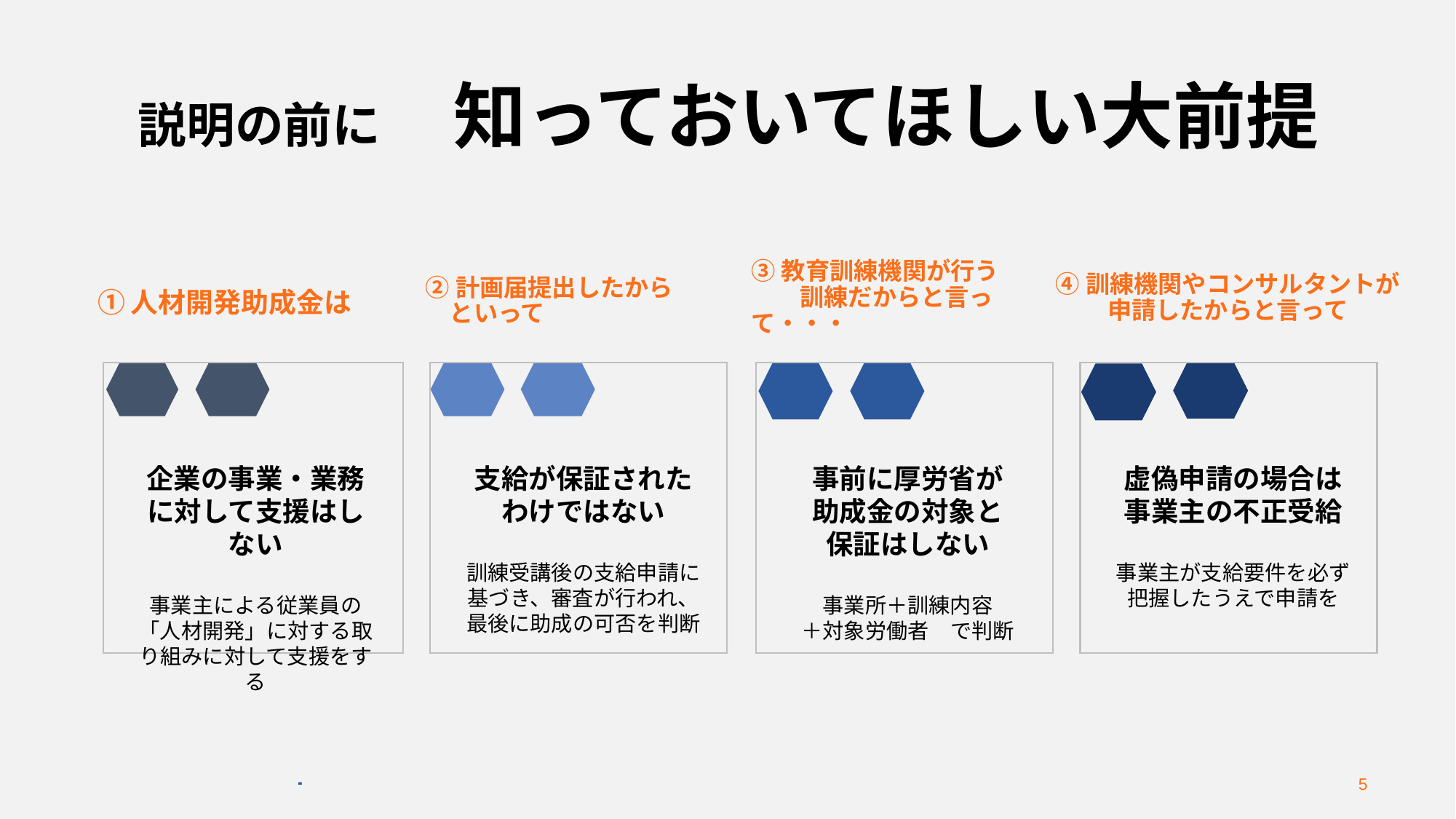

# 説明の前に　知っておいてほしい大前提
①人材開発助成金は
③教育訓練機関が行う
　　訓練だからと言って・・・
④訓練機関やコンサルタントが
申請したからと言って
②計画届提出したから
　といって

企業の事業・業務に対して支援はしない
事業主による従業員の
「人材開発」に対する取り組みに対して支援をする
支給が保証された
わけではない
訓練受講後の支給申請に基づき、審査が行われ、
最後に助成の可否を判断
事前に厚労省が
助成金の対象と
保証はしない
事業所＋訓練内容
＋対象労働者　で判断
虚偽申請の場合は
事業主の不正受給

事業主が支給要件を必ず把握したうえで申請を